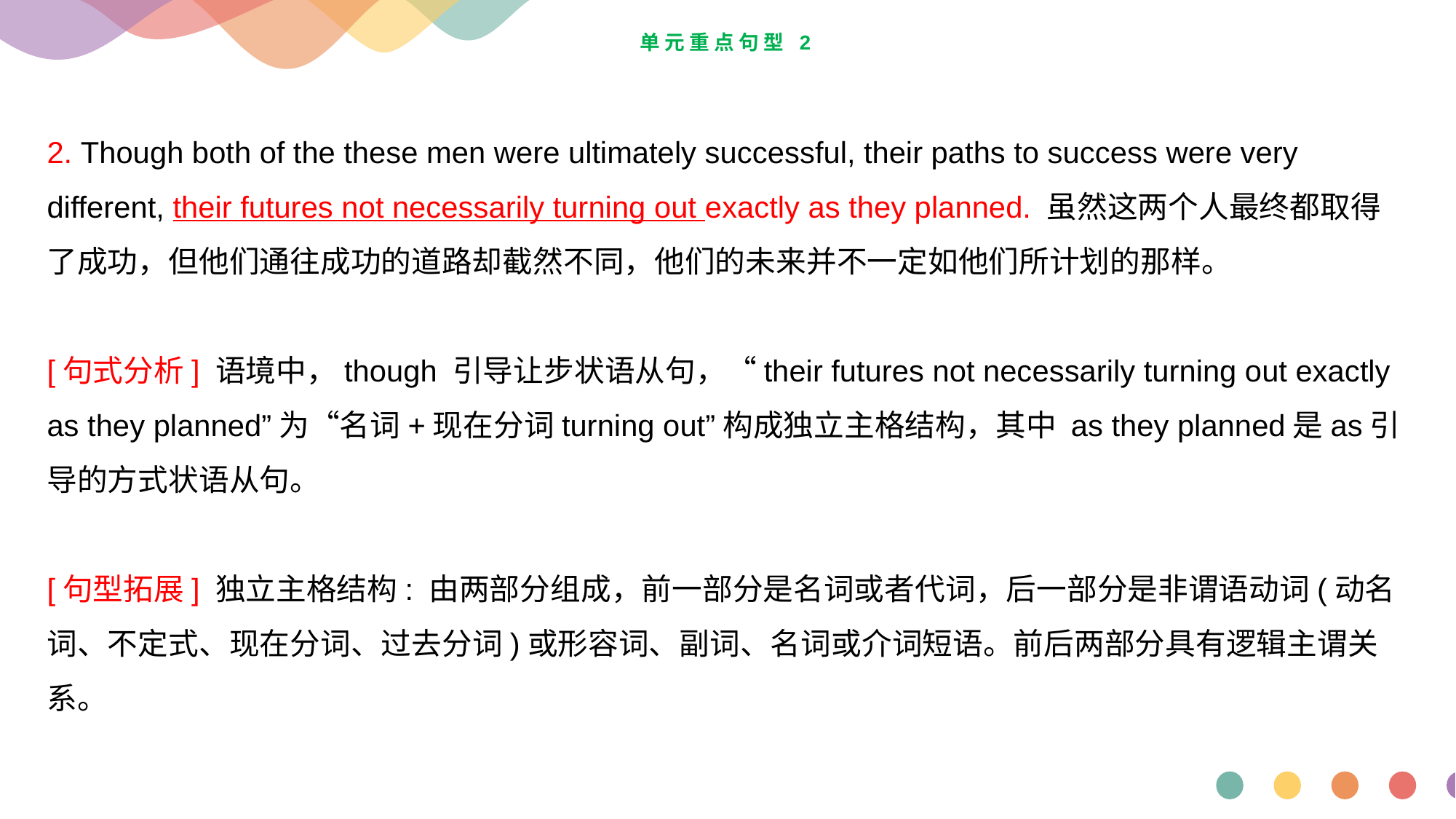

# 单元重点句型 2
2. Though both of the these men were ultimately successful, their paths to success were very different, their futures not necessarily turning out exactly as they planned. 虽然这两个人最终都取得了成功，但他们通往成功的道路却截然不同，他们的未来并不一定如他们所计划的那样。

[句式分析] 语境中，though 引导让步状语从句，“their futures not necessarily turning out exactly as they planned”为“名词+现在分词turning out”构成独立主格结构，其中 as they planned是as引导的方式状语从句。

[句型拓展] 独立主格结构: 由两部分组成，前一部分是名词或者代词，后一部分是非谓语动词(动名词、不定式、现在分词、过去分词)或形容词、副词、名词或介词短语。前后两部分具有逻辑主谓关系。